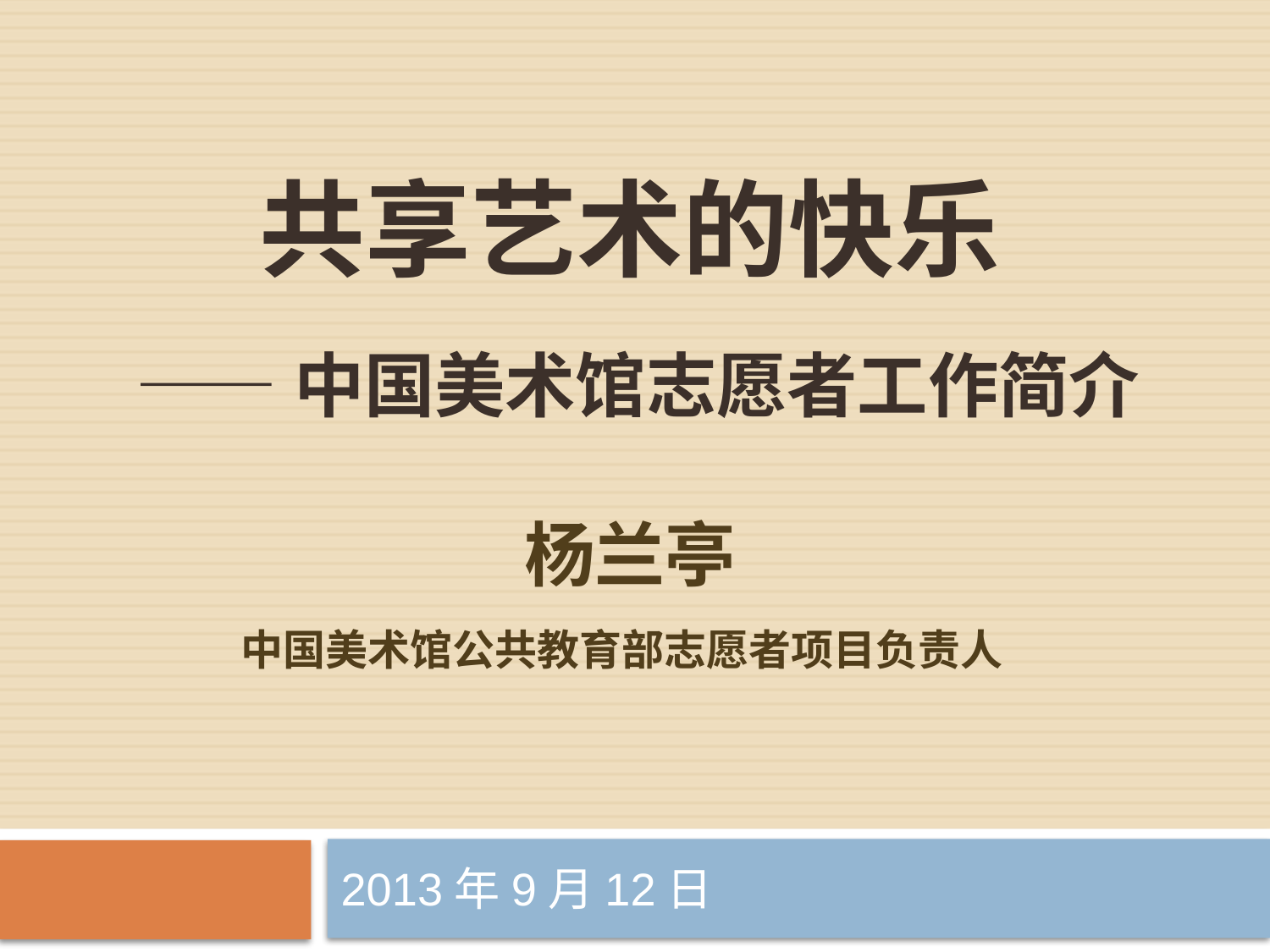

共享艺术的快乐
# ——中国美术馆志愿者工作简介 杨兰亭 中国美术馆公共教育部志愿者项目负责人
2013年9月12日